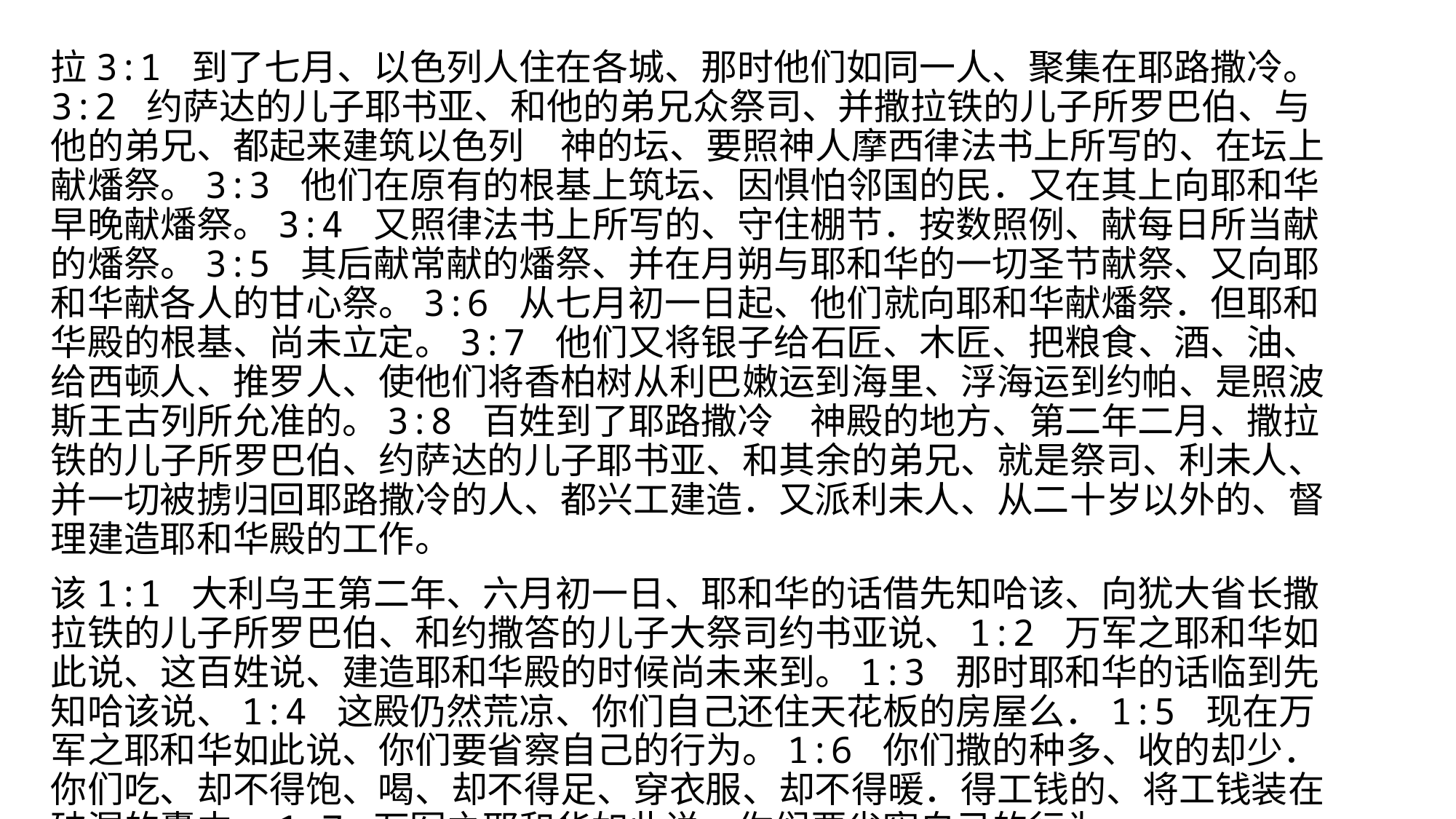

拉3:1 到了七月、以色列人住在各城、那时他们如同一人、聚集在耶路撒冷。3:2 约萨达的儿子耶书亚、和他的弟兄众祭司、并撒拉铁的儿子所罗巴伯、与他的弟兄、都起来建筑以色列　神的坛、要照神人摩西律法书上所写的、在坛上献燔祭。3:3 他们在原有的根基上筑坛、因惧怕邻国的民．又在其上向耶和华早晚献燔祭。3:4 又照律法书上所写的、守住棚节．按数照例、献每日所当献的燔祭。3:5 其后献常献的燔祭、并在月朔与耶和华的一切圣节献祭、又向耶和华献各人的甘心祭。3:6 从七月初一日起、他们就向耶和华献燔祭．但耶和华殿的根基、尚未立定。3:7 他们又将银子给石匠、木匠、把粮食、酒、油、给西顿人、推罗人、使他们将香柏树从利巴嫩运到海里、浮海运到约帕、是照波斯王古列所允准的。3:8 百姓到了耶路撒冷　神殿的地方、第二年二月、撒拉铁的儿子所罗巴伯、约萨达的儿子耶书亚、和其余的弟兄、就是祭司、利未人、并一切被掳归回耶路撒冷的人、都兴工建造．又派利未人、从二十岁以外的、督理建造耶和华殿的工作。
该1:1 大利乌王第二年、六月初一日、耶和华的话借先知哈该、向犹大省长撒拉铁的儿子所罗巴伯、和约撒答的儿子大祭司约书亚说、1:2 万军之耶和华如此说、这百姓说、建造耶和华殿的时候尚未来到。1:3 那时耶和华的话临到先知哈该说、1:4 这殿仍然荒凉、你们自己还住天花板的房屋么．1:5 现在万军之耶和华如此说、你们要省察自己的行为。1:6 你们撒的种多、收的却少．你们吃、却不得饱、喝、却不得足、穿衣服、却不得暖．得工钱的、将工钱装在破漏的囊中。1:7 万军之耶和华如此说、你们要省察自己的行为。
#